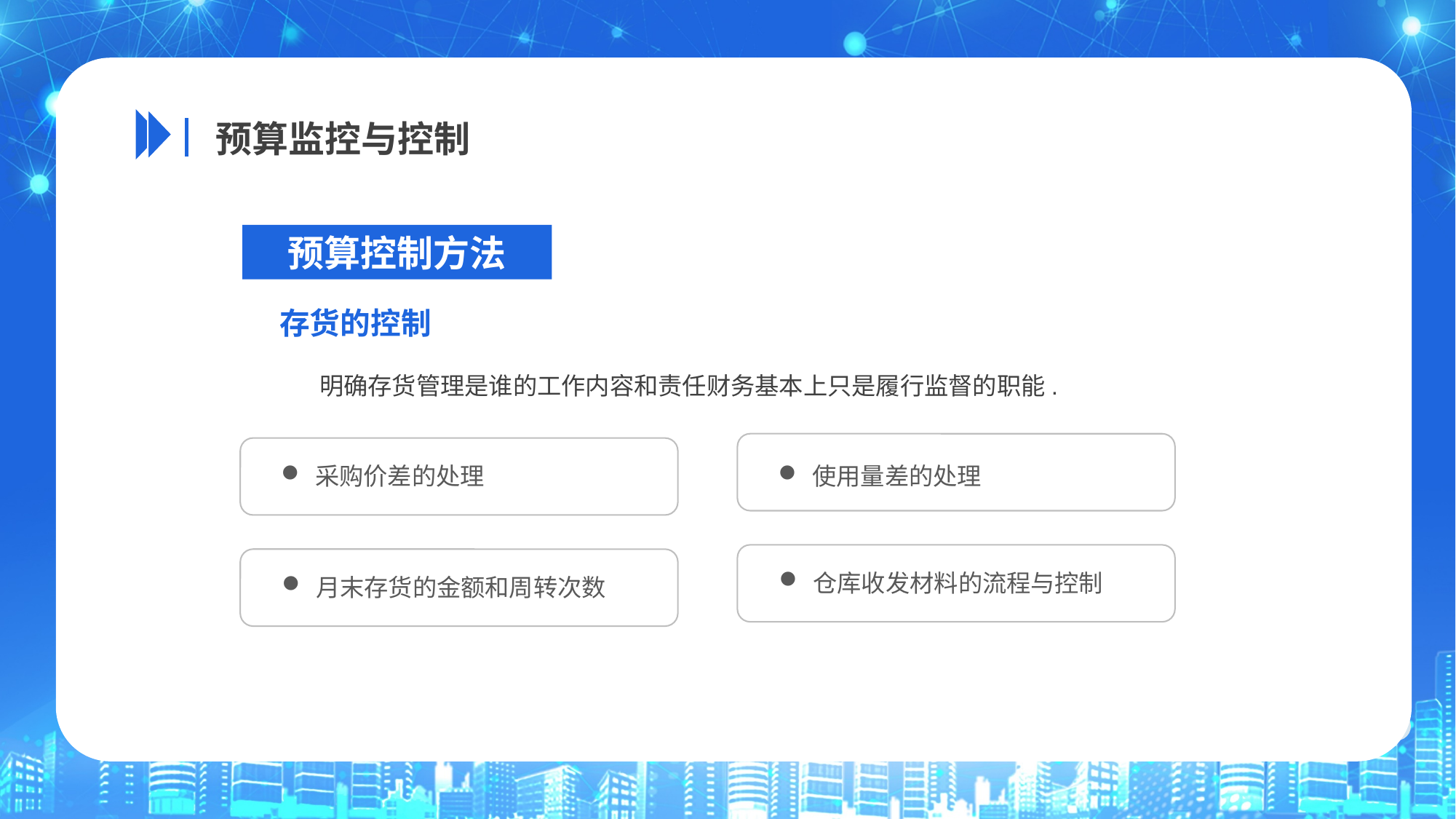

预算监控与控制
预算控制方法
存货的控制
    明确存货管理是谁的工作内容和责任财务基本上只是履行监督的职能.

使用量差的处理

采购价差的处理

仓库收发材料的流程与控制

月末存货的金额和周转次数